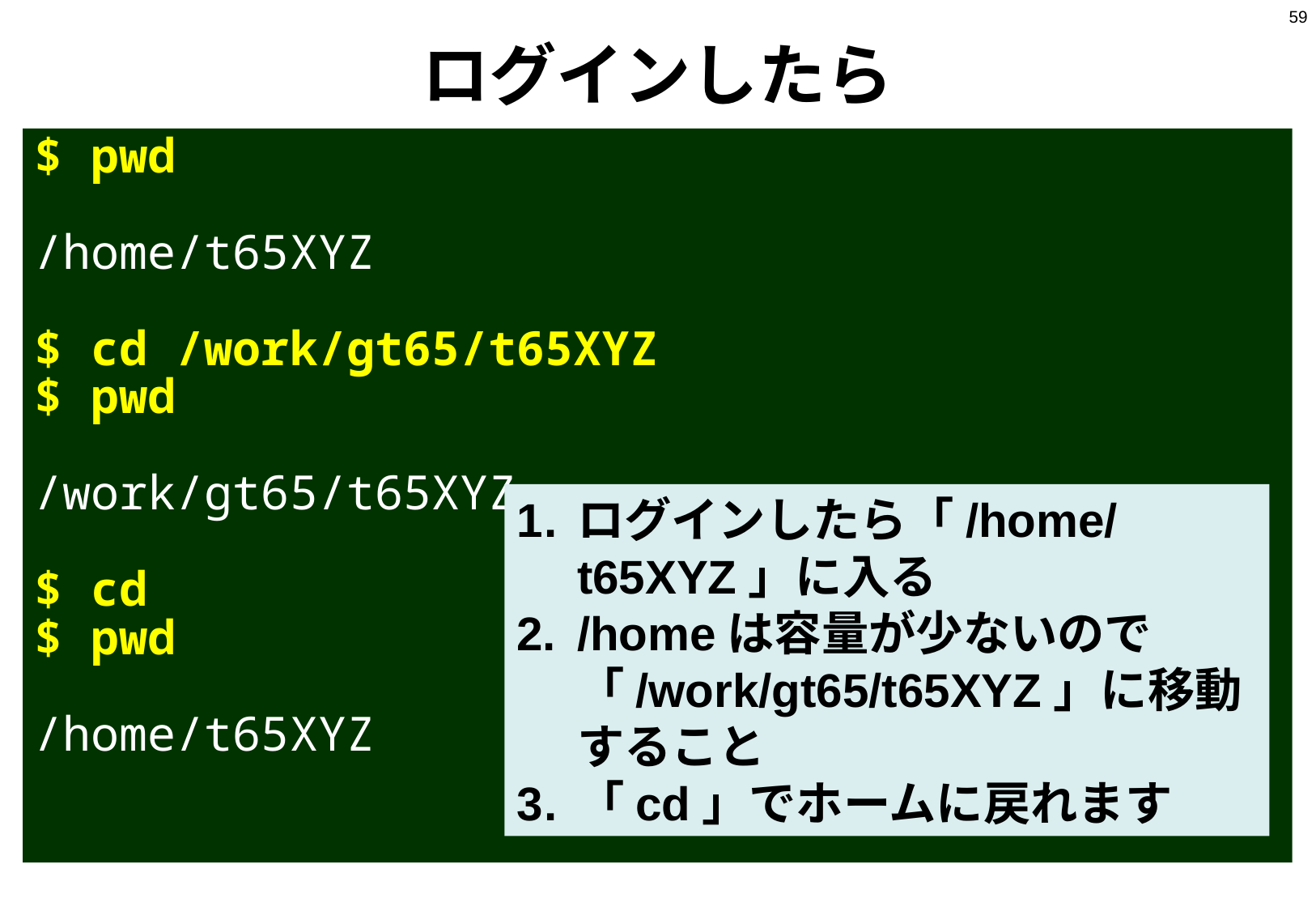

59
# ログインしたら
$ pwd

/home/t65XYZ

$ cd /work/gt65/t65XYZ
$ pwd

/work/gt65/t65XYZ

$ cd
$ pwd

/home/t65XYZ

ログインしたら「/home/t65XYZ」に入る
/homeは容量が少ないので「/work/gt65/t65XYZ」に移動すること
「cd」でホームに戻れます